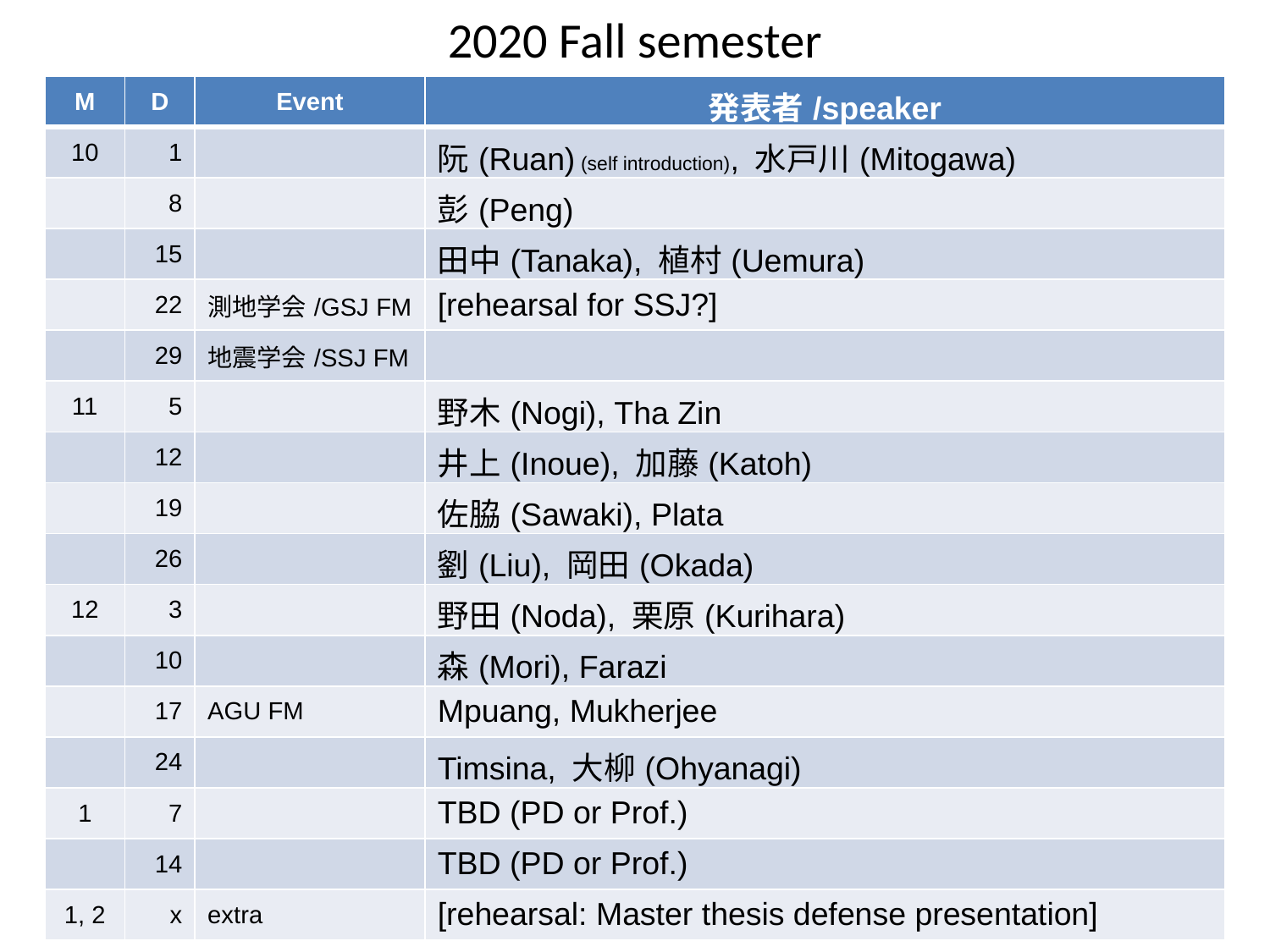

2020 Fall semester
| M | D | Event | 発表者/speaker |
| --- | --- | --- | --- |
| 10 | 1 |  | 阮(Ruan) (self introduction), 水戸川(Mitogawa) |
|  | 8 |  | 彭(Peng) |
|  | 15 |  | 田中(Tanaka), 植村(Uemura) |
|  | 22 | 測地学会/GSJ FM | [rehearsal for SSJ?] |
|  | 29 | 地震学会/SSJ FM |  |
| 11 | 5 |  | 野木(Nogi), Tha Zin |
|  | 12 |  | 井上(Inoue), 加藤(Katoh) |
|  | 19 |  | 佐脇(Sawaki), Plata |
|  | 26 |  | 劉(Liu), 岡田(Okada) |
| 12 | 3 |  | 野田(Noda), 栗原(Kurihara) |
|  | 10 |  | 森(Mori), Farazi |
|  | 17 | AGU FM | Mpuang, Mukherjee |
|  | 24 |  | Timsina, 大柳(Ohyanagi) |
| 1 | 7 |  | TBD (PD or Prof.) |
|  | 14 |  | TBD (PD or Prof.) |
| 1, 2 | x | extra | [rehearsal: Master thesis defense presentation] |